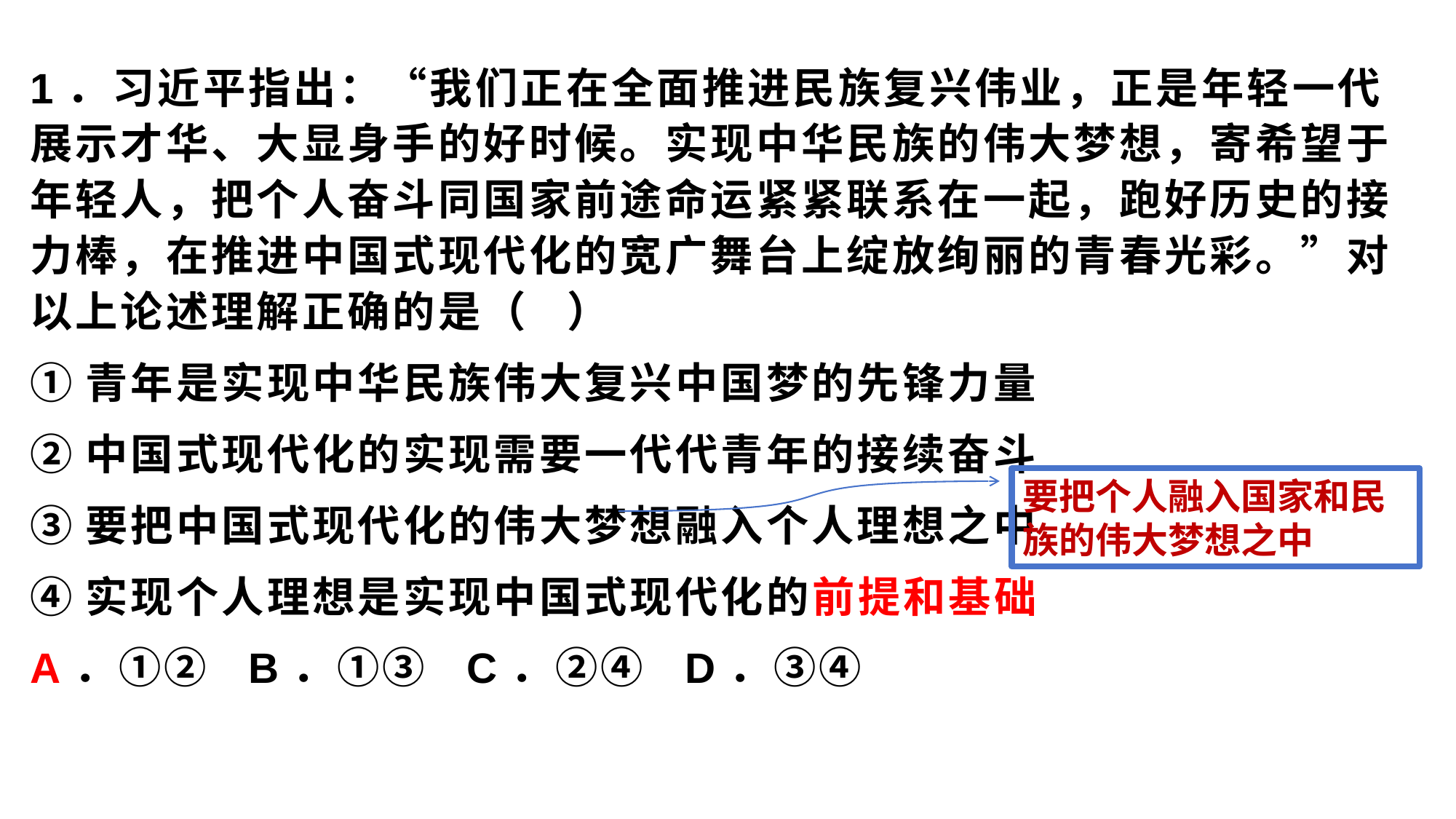

1．习近平指出：“我们正在全面推进民族复兴伟业，正是年轻一代展示才华、大显身手的好时候。实现中华民族的伟大梦想，寄希望于年轻人，把个人奋斗同国家前途命运紧紧联系在一起，跑好历史的接力棒，在推进中国式现代化的宽广舞台上绽放绚丽的青春光彩。”对以上论述理解正确的是（   ）
①青年是实现中华民族伟大复兴中国梦的先锋力量
②中国式现代化的实现需要一代代青年的接续奋斗
③要把中国式现代化的伟大梦想融入个人理想之中
④实现个人理想是实现中国式现代化的前提和基础
A．①②	B．①③	C．②④	D．③④
要把个人融入国家和民族的伟大梦想之中